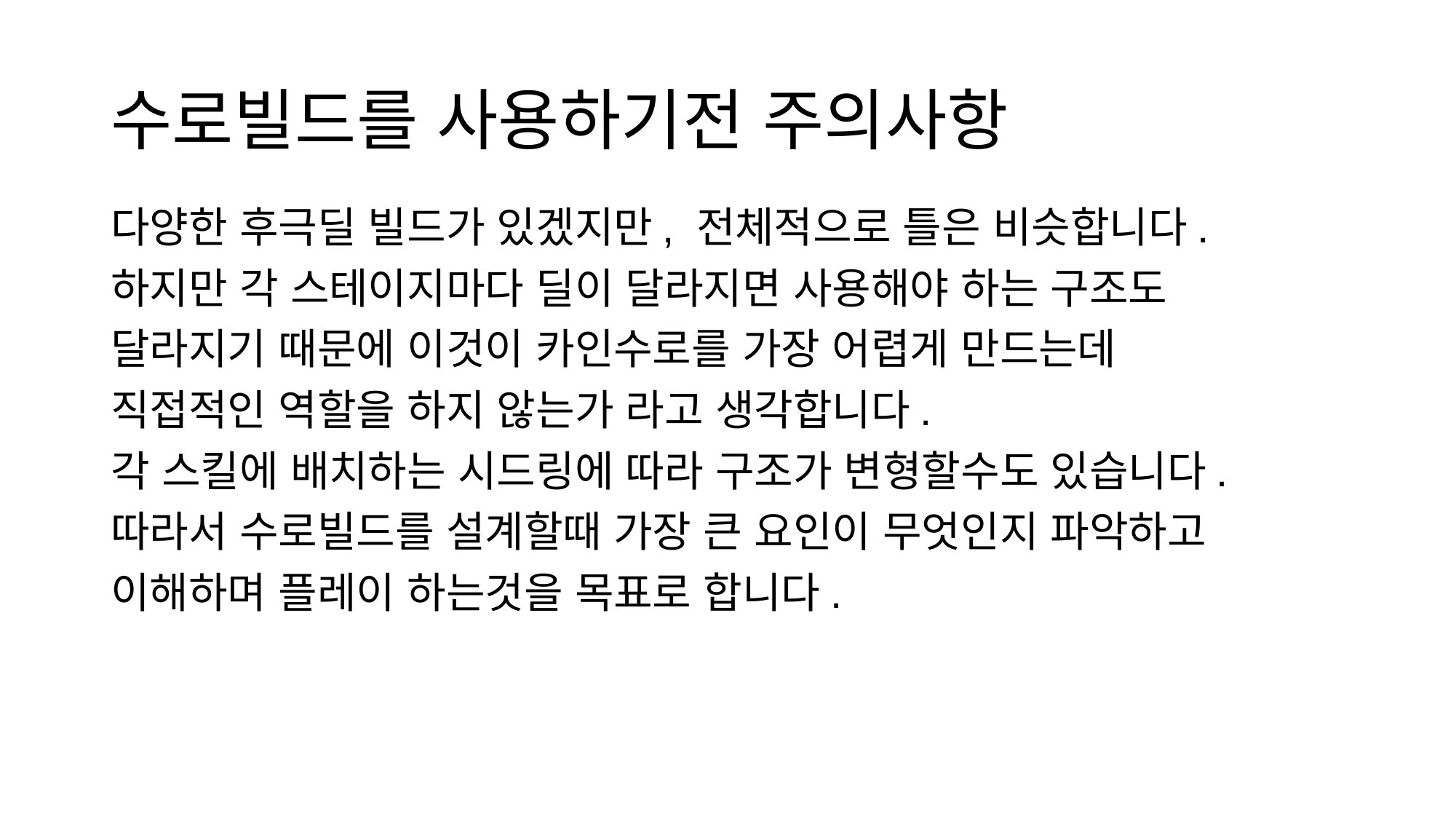

# 수로빌드를 사용하기전 주의사항
다양한 후극딜 빌드가 있겠지만, 전체적으로 틀은 비슷합니다.
하지만 각 스테이지마다 딜이 달라지면 사용해야 하는 구조도
달라지기 때문에 이것이 카인수로를 가장 어렵게 만드는데
직접적인 역할을 하지 않는가 라고 생각합니다.
각 스킬에 배치하는 시드링에 따라 구조가 변형할수도 있습니다.
따라서 수로빌드를 설계할때 가장 큰 요인이 무엇인지 파악하고
이해하며 플레이 하는것을 목표로 합니다.